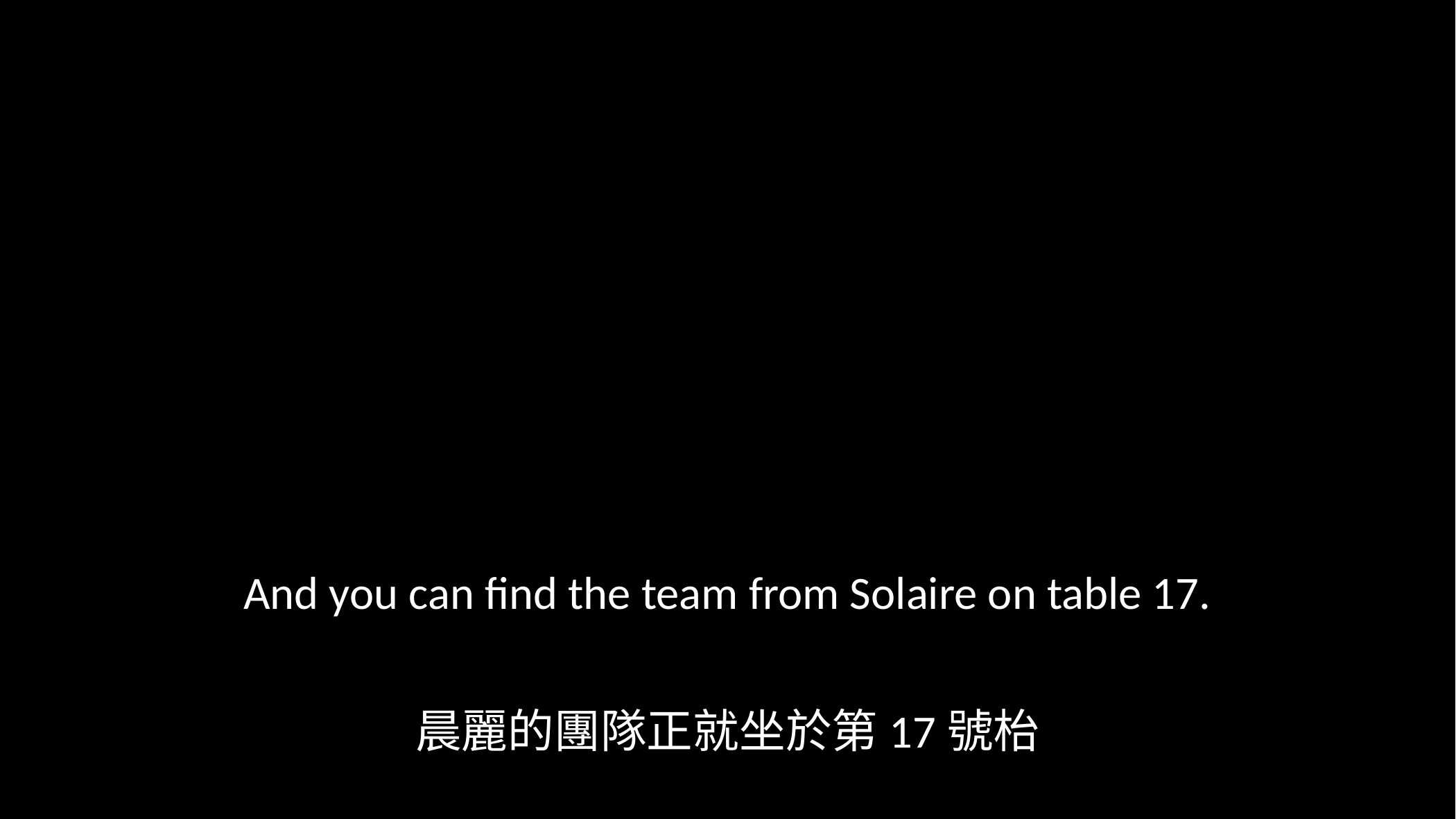

And you can find the team from Solaire on table 17.

晨麗的團隊正就坐於第17號枱